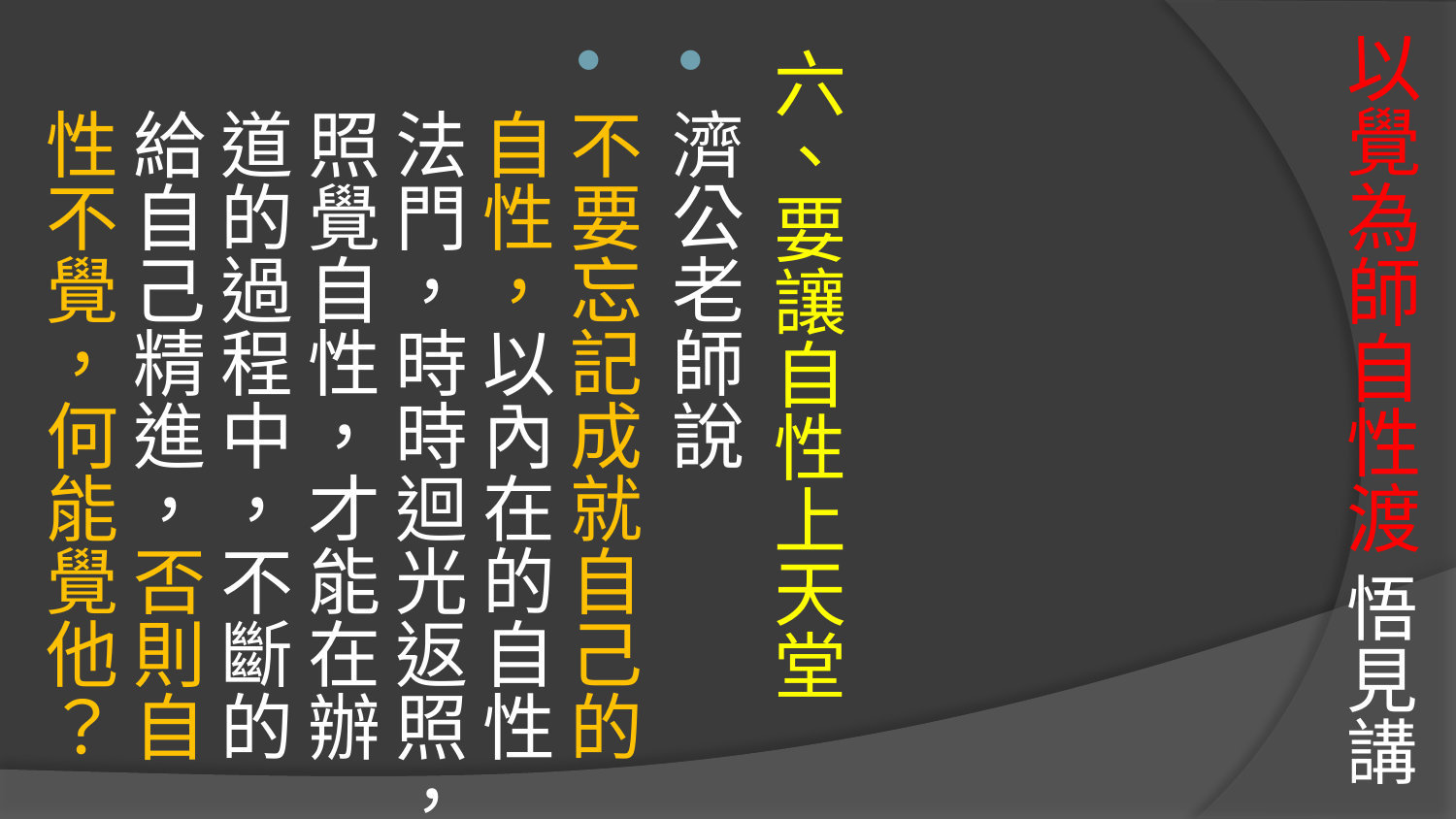

# 以覺為師自性渡 悟見講
六、要讓自性上天堂
濟公老師說
不要忘記成就自己的自性，以內在的自性法門，時時迴光返照，照覺自性，才能在辦道的過程中，不斷的給自己精進，否則自性不覺，何能覺他？